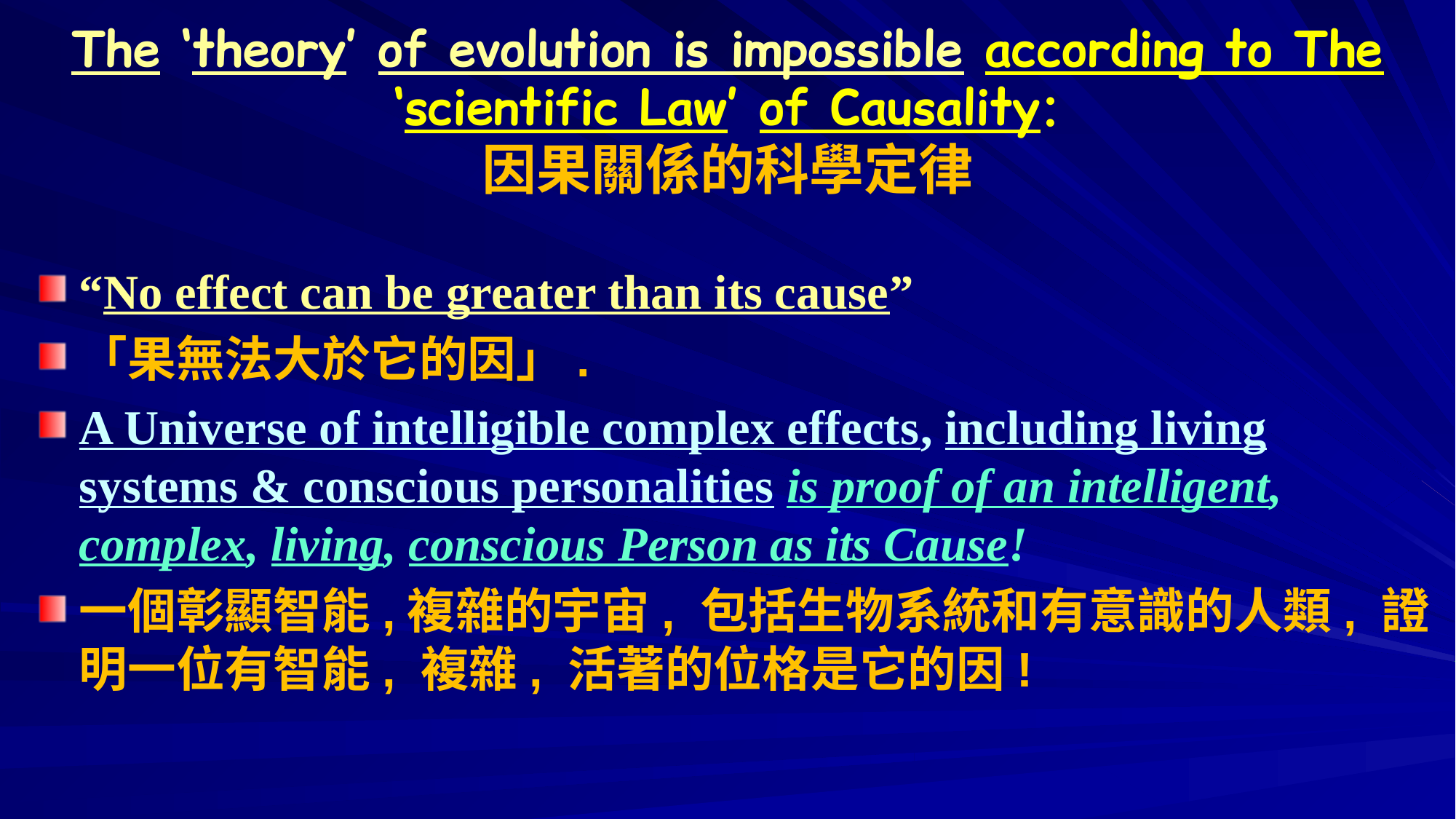

# The ‘theory’ of evolution is impossible according to The ‘scientific Law’ of Causality: 因果關係的科學定律
“No effect can be greater than its cause”
「果無法大於它的因」.
A Universe of intelligible complex effects, including living systems & conscious personalities is proof of an intelligent, complex, living, conscious Person as its Cause!
一個彰顯智能,複雜的宇宙, 包括生物系統和有意識的人類, 證明一位有智能, 複雜, 活著的位格是它的因!